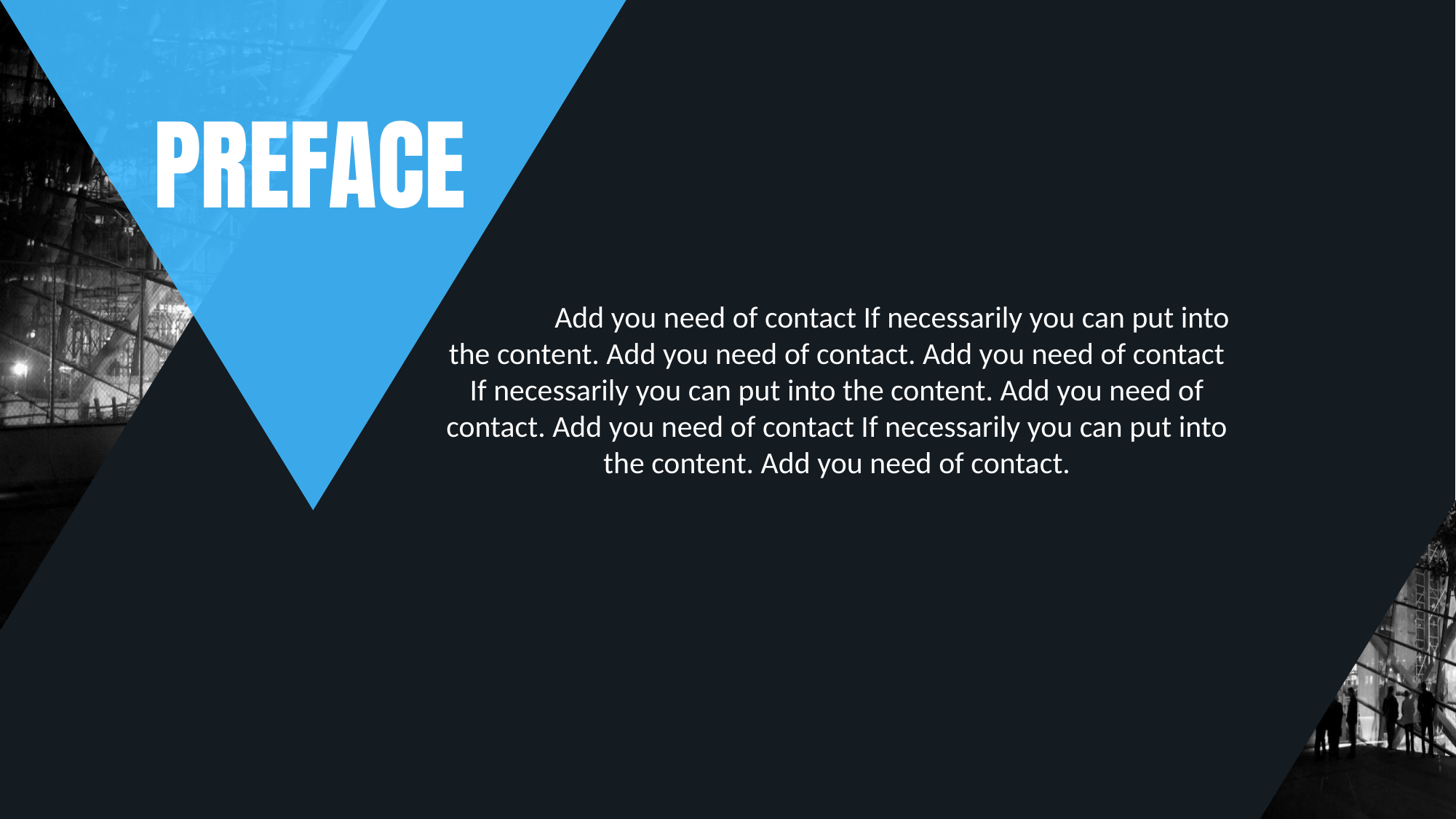

行业PPT模板http://www.1ppt.com/hangye/
PREFACE
                Add you need of contact If necessarily you can put into the content. Add you need of contact. Add you need of contact If necessarily you can put into the content. Add you need of contact. Add you need of contact If necessarily you can put into the content. Add you need of contact.